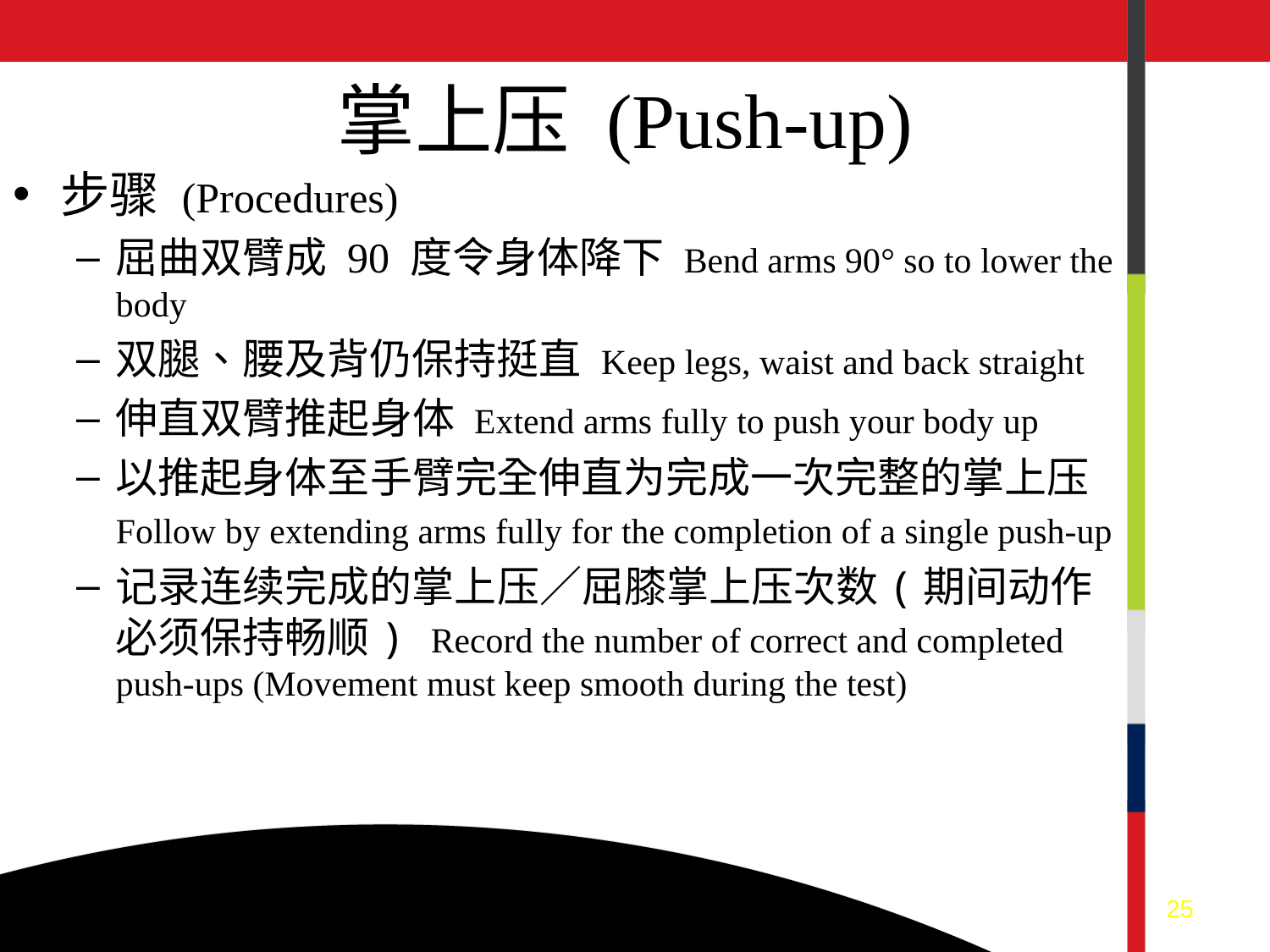

# 掌上压 (Push-up)
步骤 (Procedures)
屈曲双臂成 90 度令身体降下 Bend arms 90° so to lower the body
双腿、腰及背仍保持挺直 Keep legs, waist and back straight
伸直双臂推起身体 Extend arms fully to push your body up
以推起身体至手臂完全伸直为完成一次完整的掌上压
	Follow by extending arms fully for the completion of a single push-up
记录连续完成的掌上压／屈膝掌上压次数(期间动作必须保持畅顺) Record the number of correct and completed push-ups (Movement must keep smooth during the test)
25